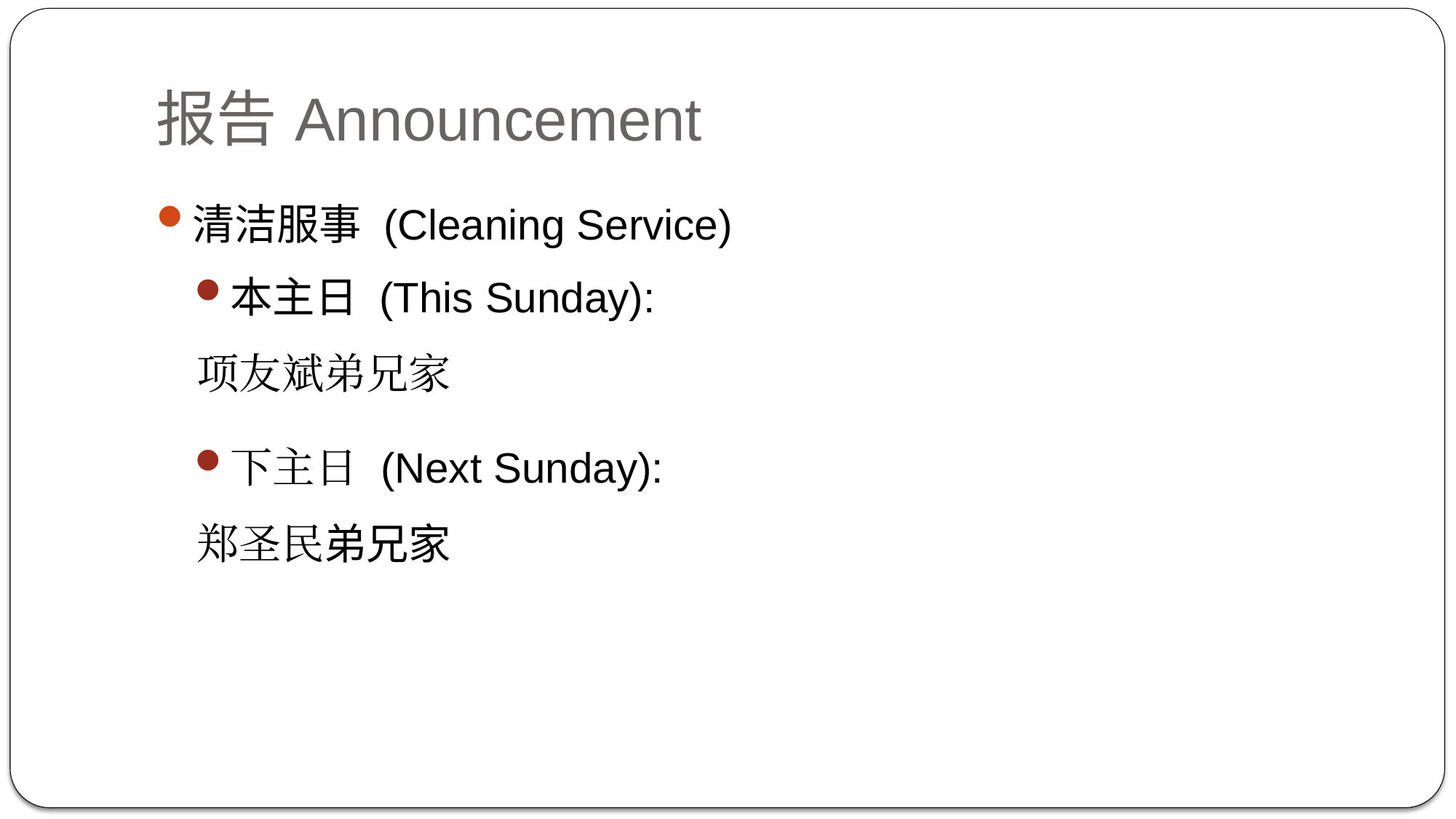

# 报告Announcement
清洁服事 (Cleaning Service)
本主日 (This Sunday):
   项友斌弟兄家
下主日 (Next Sunday):
   郑圣民弟兄家